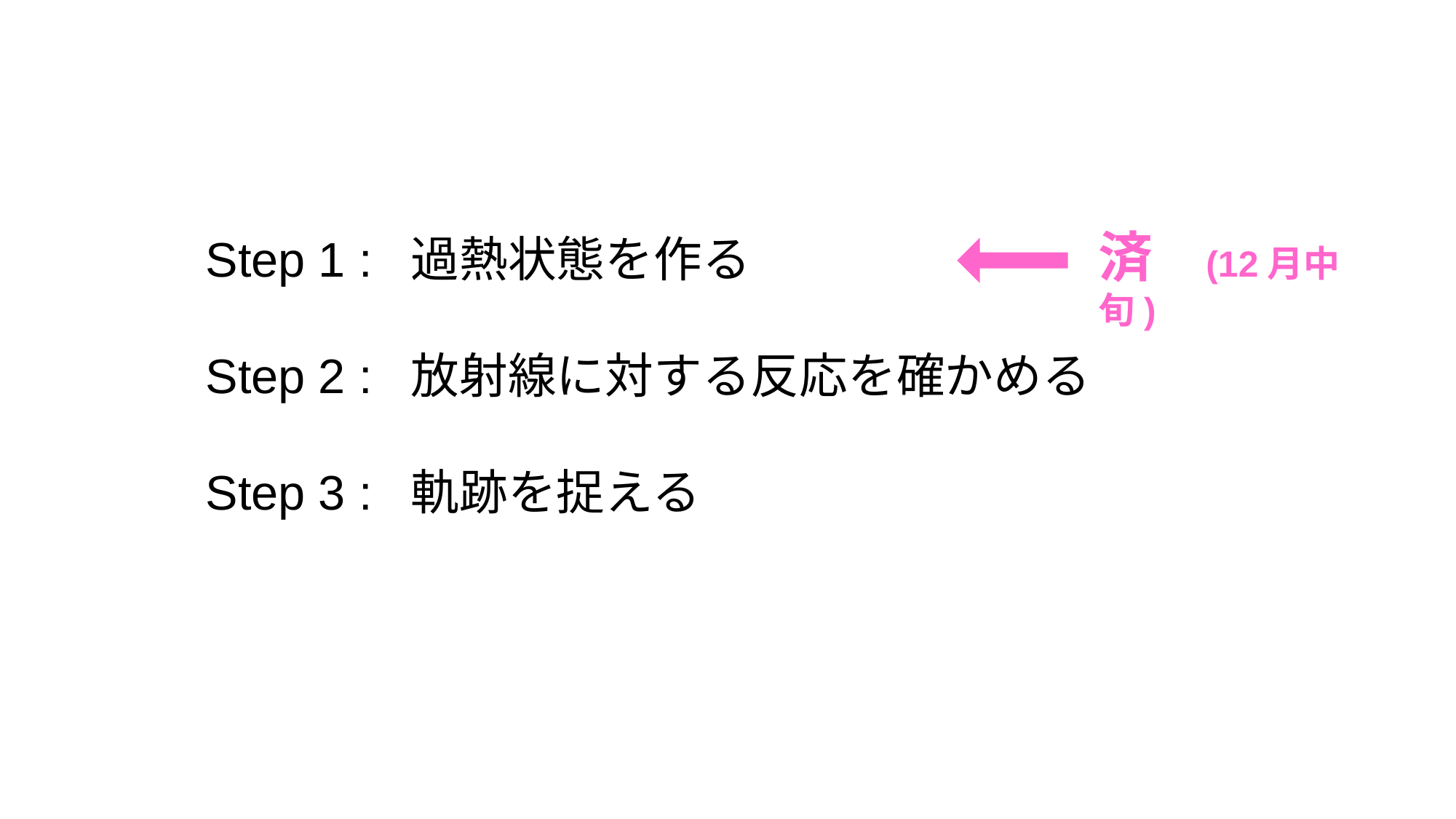

済　(12月中旬)
Step 1 :  過熱状態を作る

Step 2 :  放射線に対する反応を確かめる

Step 3 :  軌跡を捉える